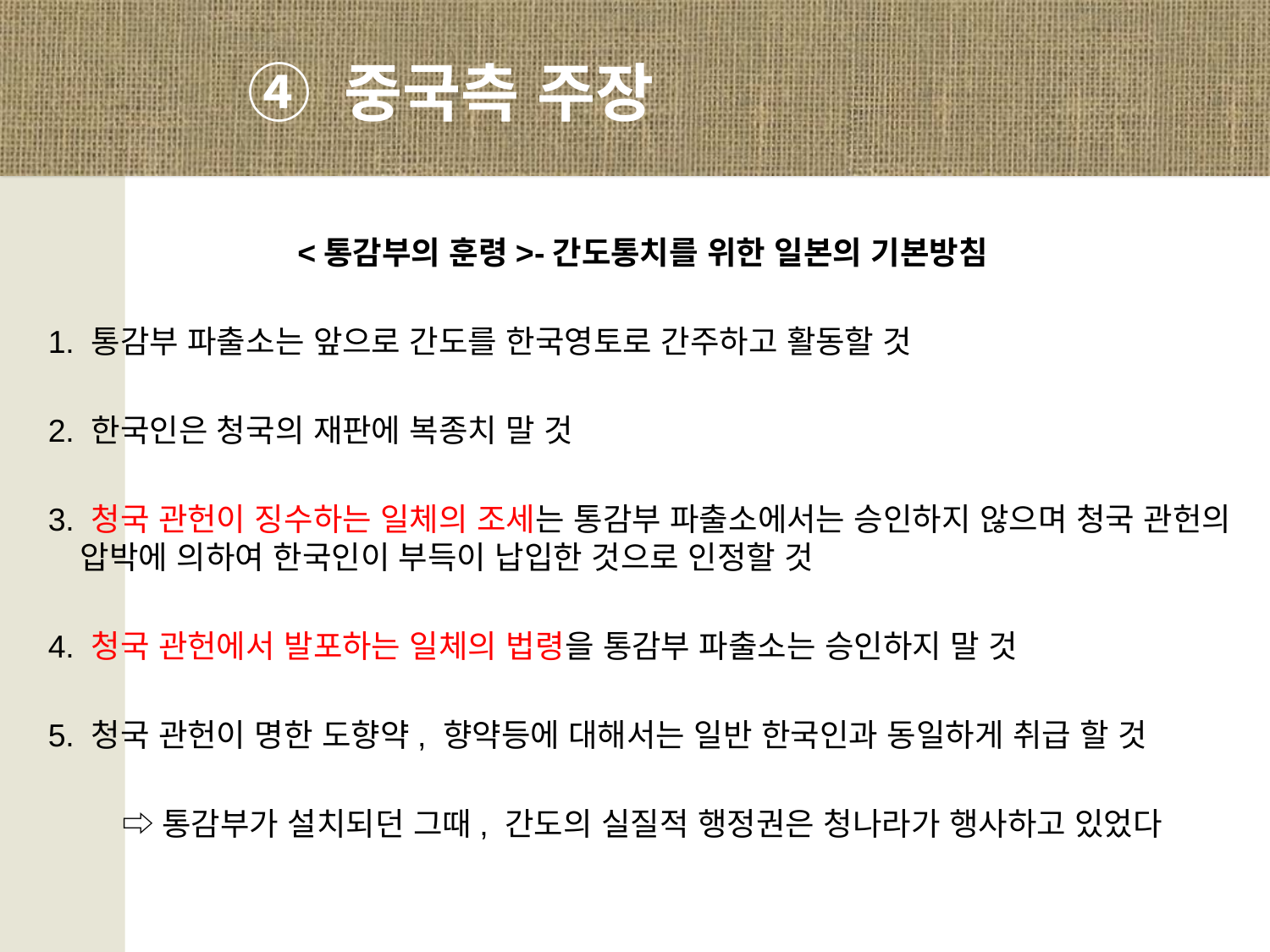

④ 중국측 주장
<통감부의 훈령>-간도통치를 위한 일본의 기본방침

  1. 통감부 파출소는 앞으로 간도를 한국영토로 간주하고 활동할 것

  2. 한국인은 청국의 재판에 복종치 말 것

  3. 청국 관헌이 징수하는 일체의 조세는 통감부 파출소에서는 승인하지 않으며 청국 관헌의 압박에 의하여 한국인이 부득이 납입한 것으로 인정할 것

  4. 청국 관헌에서 발포하는 일체의 법령을 통감부 파출소는 승인하지 말 것

  5. 청국 관헌이 명한 도향약, 향약등에 대해서는 일반 한국인과 동일하게 취급 할 것

⇨통감부가 설치되던 그때, 간도의 실질적 행정권은 청나라가 행사하고 있었다